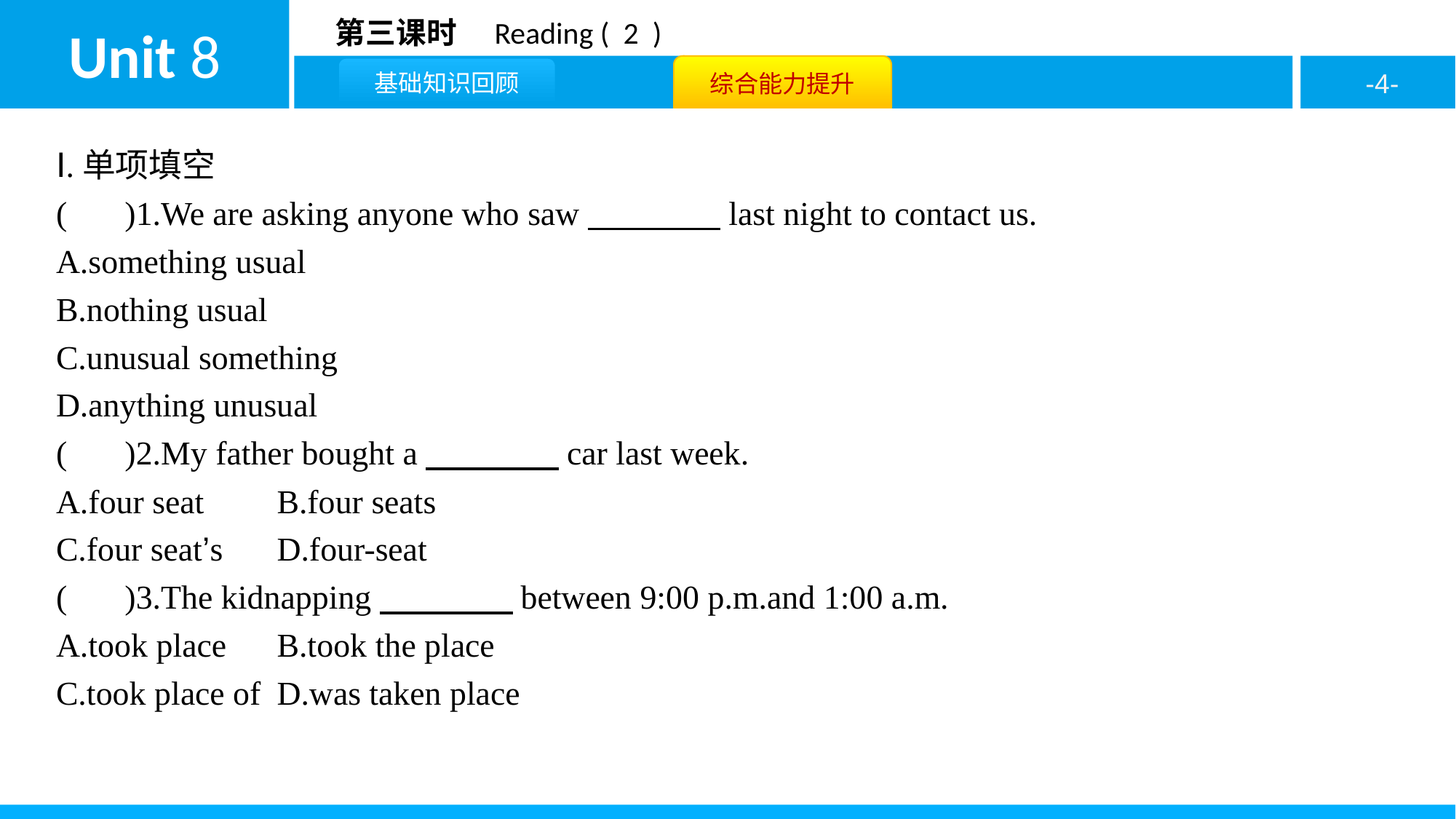

Ⅰ.单项填空
(  D  )1.We are asking anyone who saw　　　　last night to contact us.
A.something usual
B.nothing usual
C.unusual something
D.anything unusual
(  D  )2.My father bought a　　　　car last week.
A.four seat	B.four seats
C.four seat’s	D.four-seat
(  A  )3.The kidnapping　　　　between 9:00 p.m.and 1:00 a.m.
A.took place	B.took the place
C.took place of	D.was taken place